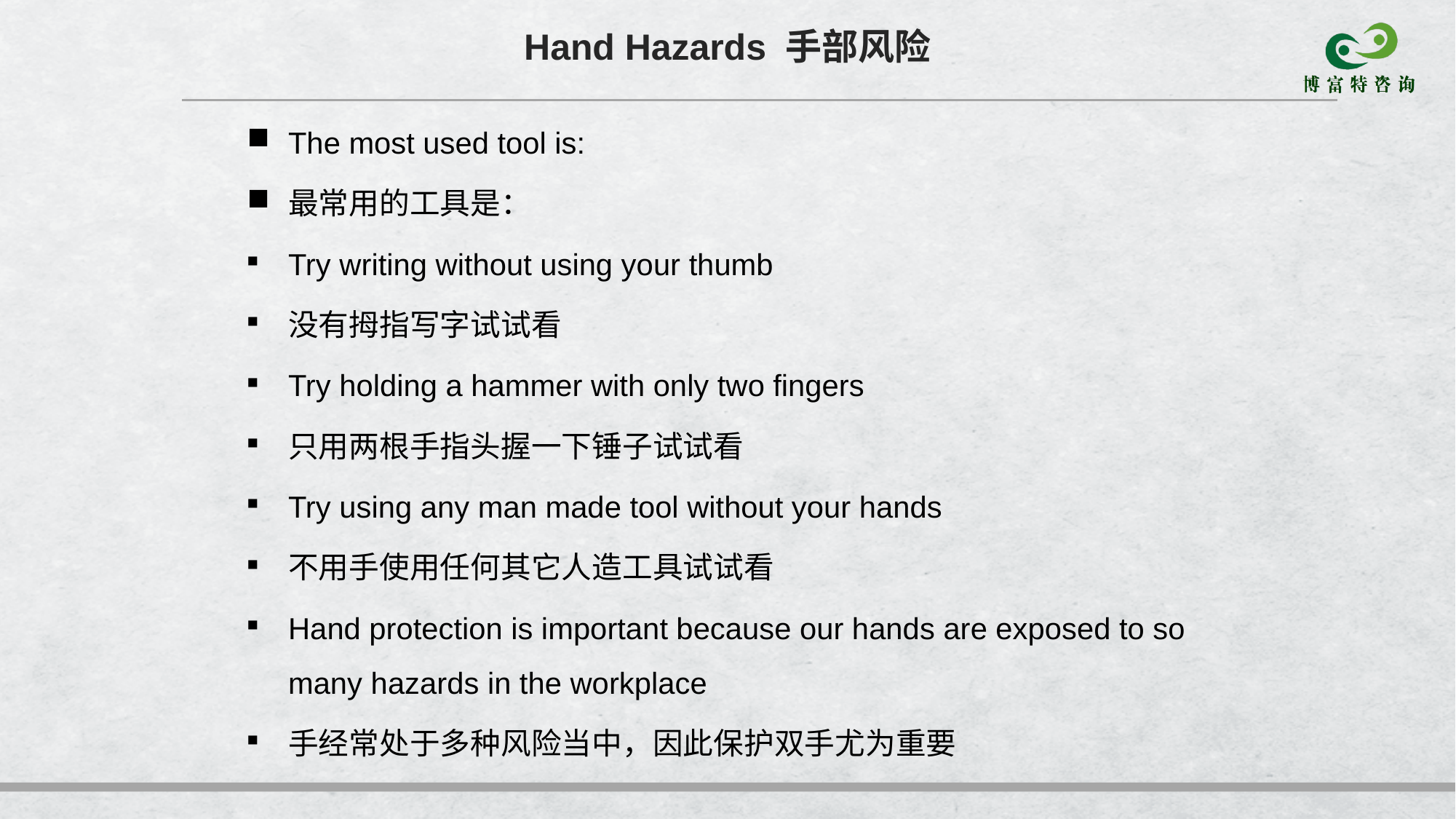

Hand Hazards 手部风险
The most used tool is:
最常用的工具是：
Try writing without using your thumb
没有拇指写字试试看
Try holding a hammer with only two fingers
只用两根手指头握一下锤子试试看
Try using any man made tool without your hands
不用手使用任何其它人造工具试试看
Hand protection is important because our hands are exposed to so many hazards in the workplace
手经常处于多种风险当中，因此保护双手尤为重要